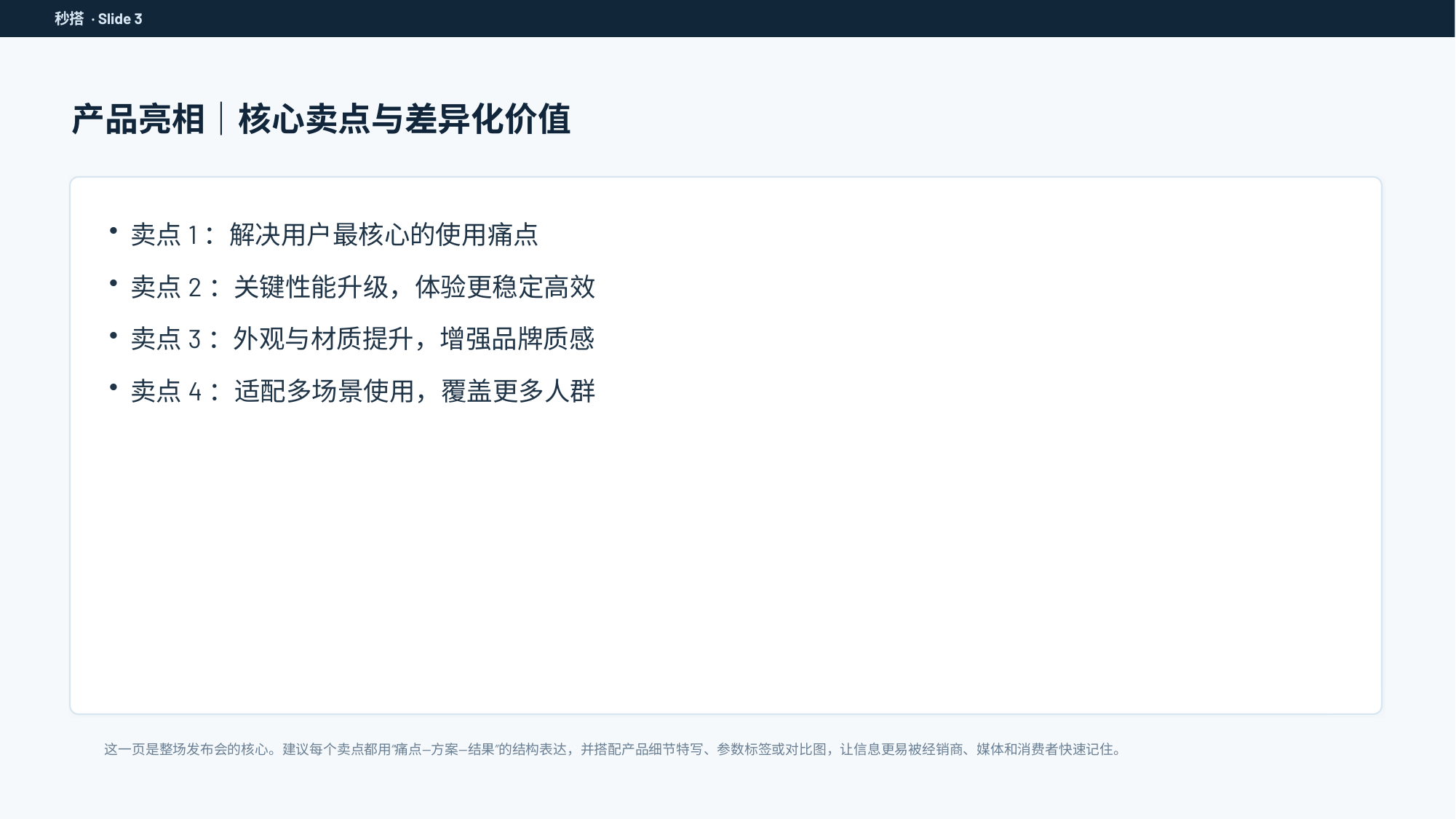

秒搭 · Slide 3
产品亮相｜核心卖点与差异化价值

卖点1：解决用户最核心的使用痛点
卖点2：关键性能升级，体验更稳定高效
卖点3：外观与材质提升，增强品牌质感
卖点4：适配多场景使用，覆盖更多人群
这一页是整场发布会的核心。建议每个卖点都用“痛点—方案—结果”的结构表达，并搭配产品细节特写、参数标签或对比图，让信息更易被经销商、媒体和消费者快速记住。